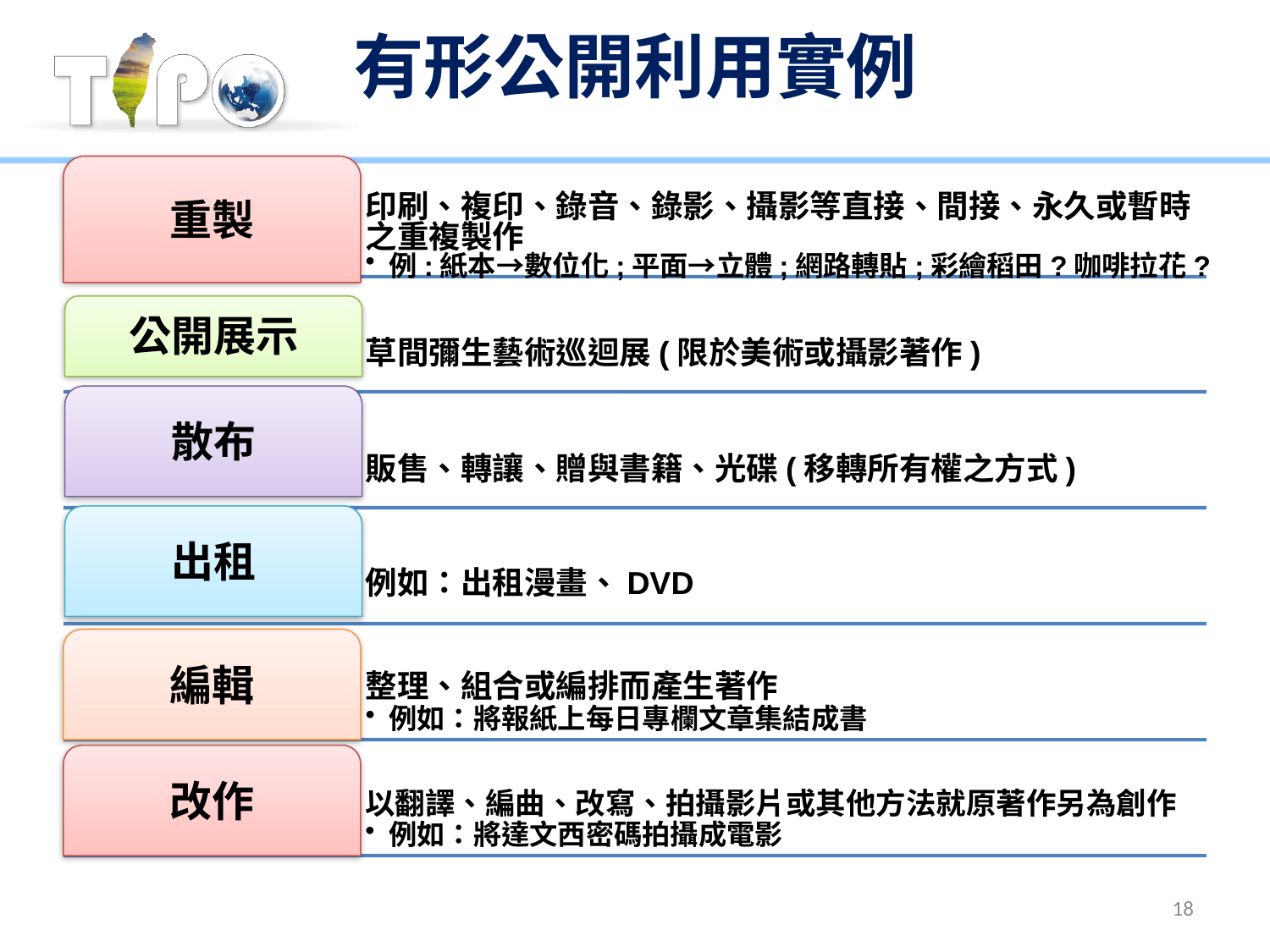

# 有形公開利用實例
印刷、複印、錄音、錄影、攝影等直接、間接、永久或暫時之重複製作
例:紙本→數位化;平面→立體;網路轉貼;彩繪稻田?咖啡拉花?
重製
草間彌生藝術巡迴展(限於美術或攝影著作)
公開展示
販售、轉讓、贈與書籍、光碟(移轉所有權之方式)
散布
例如：出租漫畫、DVD
出租
整理、組合或編排而產生著作
例如：將報紙上每日專欄文章集結成書
編輯
以翻譯、編曲、改寫、拍攝影片或其他方法就原著作另為創作
例如：將達文西密碼拍攝成電影
改作
18